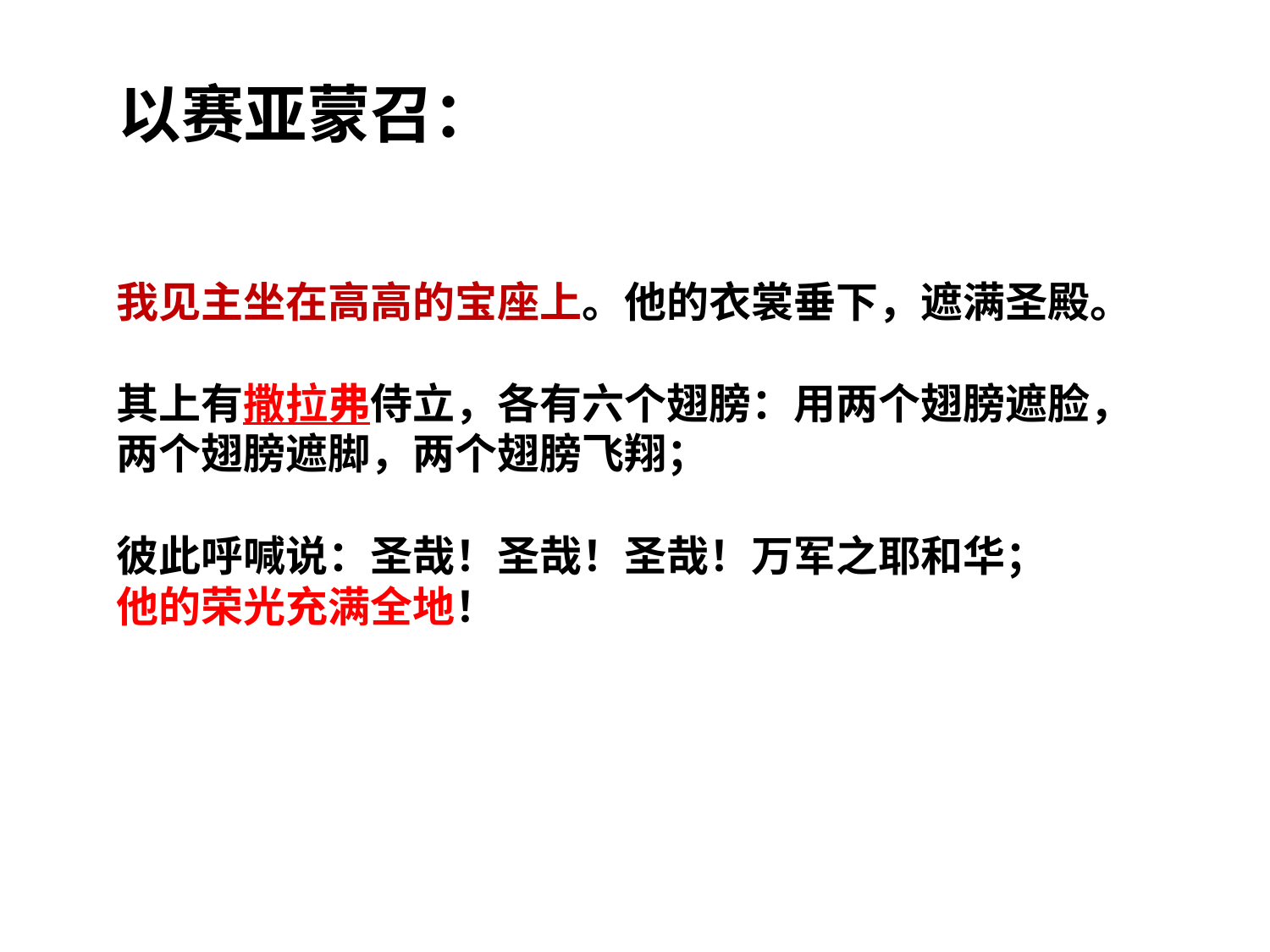

# 以赛亚蒙召：
我见主坐在高高的宝座上。他的衣裳垂下，遮满圣殿。

其上有撒拉弗侍立，各有六个翅膀：用两个翅膀遮脸，两个翅膀遮脚，两个翅膀飞翔；
 
彼此呼喊说：圣哉！圣哉！圣哉！万军之耶和华；
他的荣光充满全地！